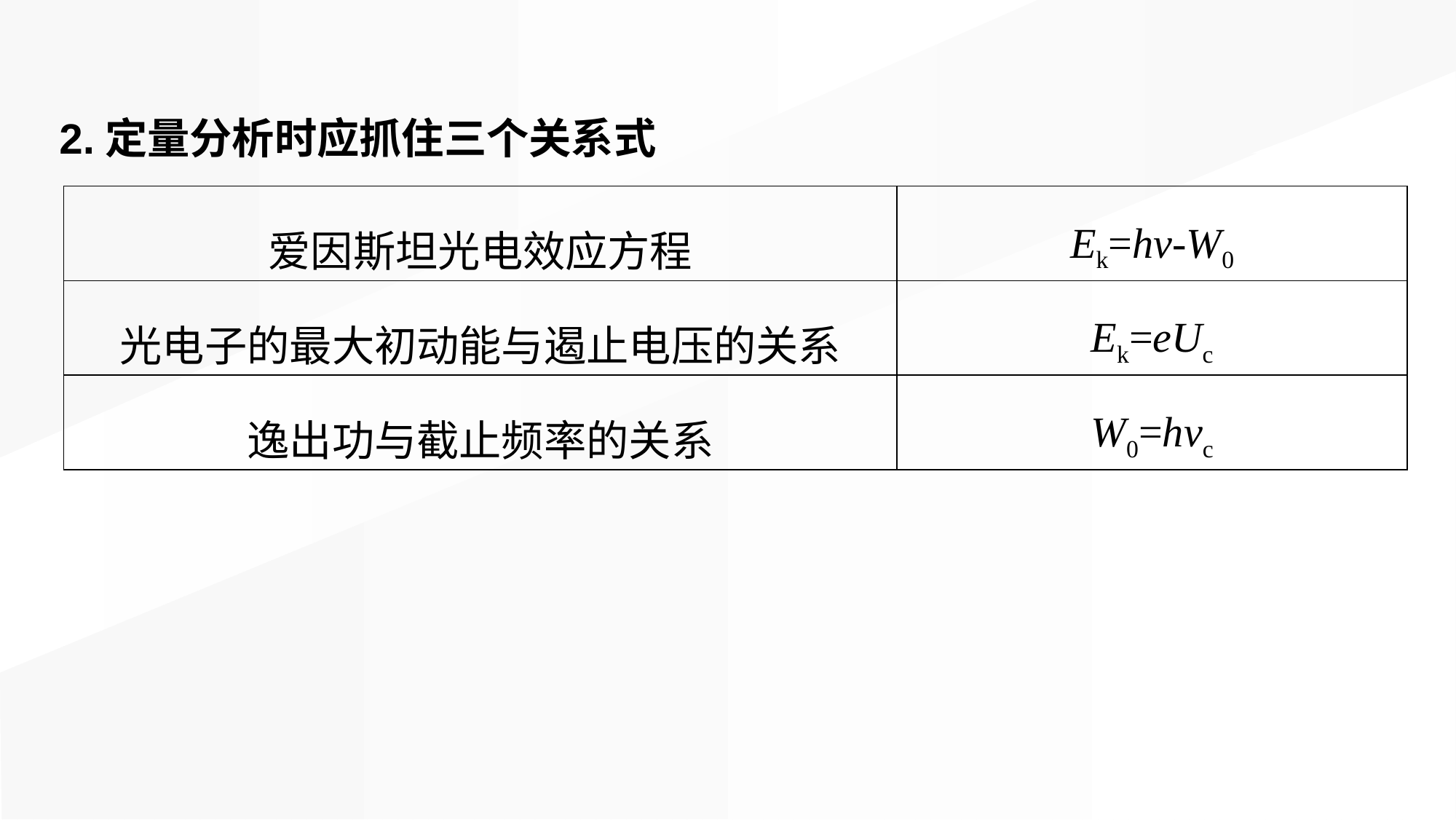

2.定量分析时应抓住三个关系式
| 爱因斯坦光电效应方程 | Ek=hν-W0 |
| --- | --- |
| 光电子的最大初动能与遏止电压的关系 | Ek=eUc |
| 逸出功与截止频率的关系 | W0=hνc |